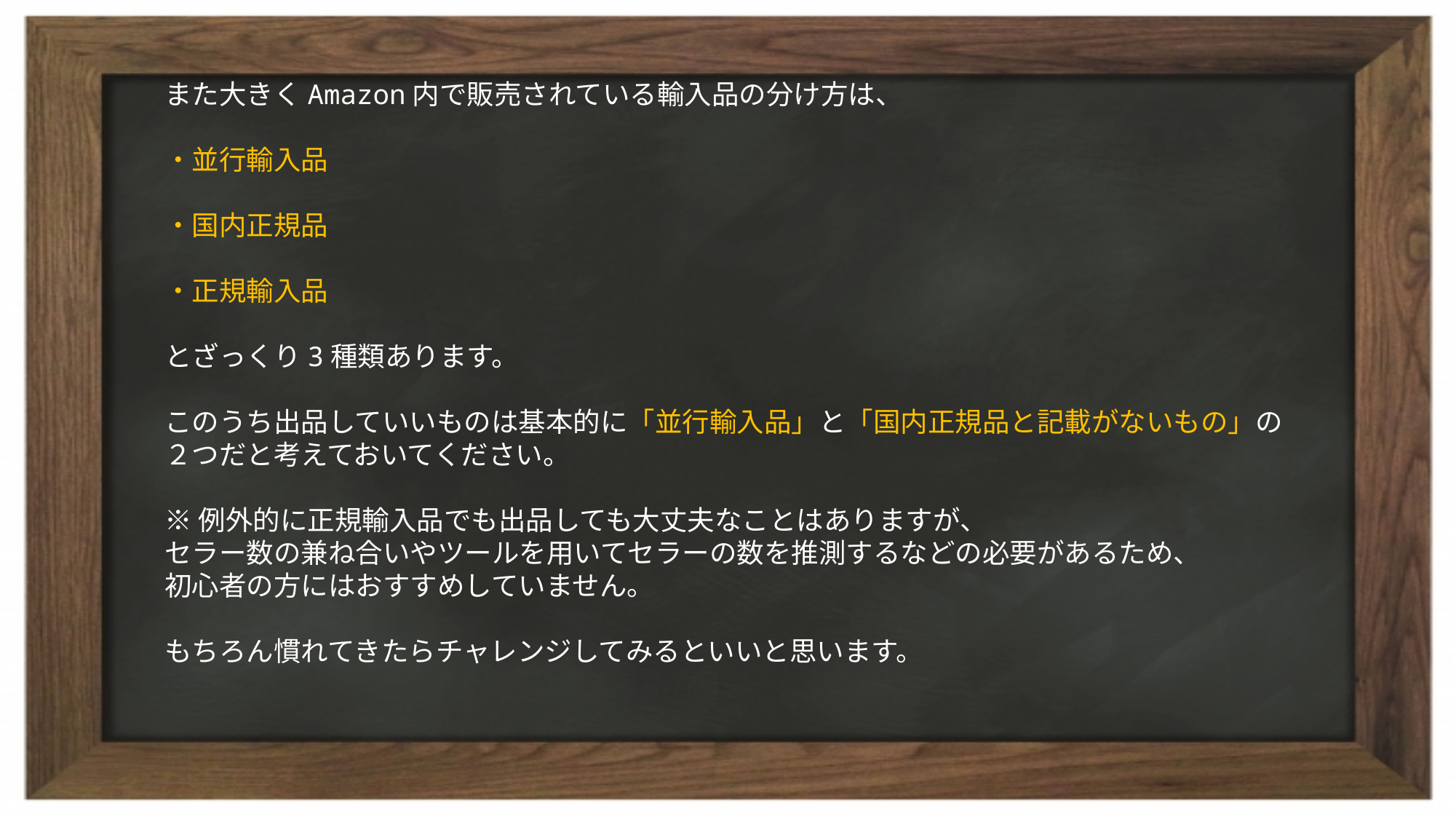

また大きくAmazon内で販売されている輸入品の分け方は、

・並行輸入品

・国内正規品

・正規輸入品

とざっくり3種類あります。

このうち出品していいものは基本的に「並行輸入品」と「国内正規品と記載がないもの」の２つだと考えておいてください。

※例外的に正規輸入品でも出品しても大丈夫なことはありますが、
セラー数の兼ね合いやツールを用いてセラーの数を推測するなどの必要があるため、
初心者の方にはおすすめしていません。

もちろん慣れてきたらチャレンジしてみるといいと思います。